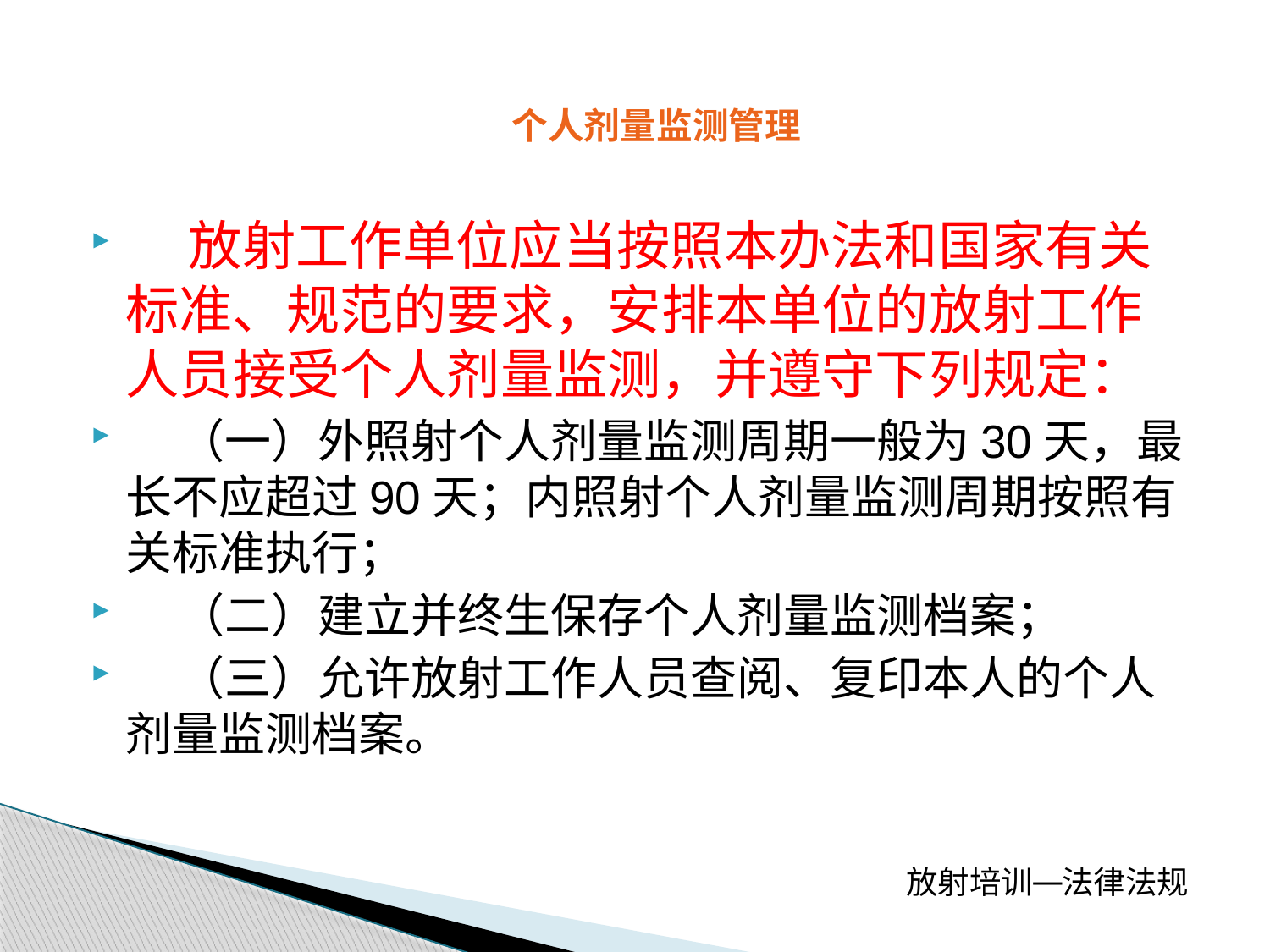

# 个人剂量监测管理
     放射工作单位应当按照本办法和国家有关标准、规范的要求，安排本单位的放射工作人员接受个人剂量监测，并遵守下列规定：
    （一）外照射个人剂量监测周期一般为30天，最长不应超过90天；内照射个人剂量监测周期按照有关标准执行；
    （二）建立并终生保存个人剂量监测档案；
    （三）允许放射工作人员查阅、复印本人的个人剂量监测档案。

放射培训—法律法规